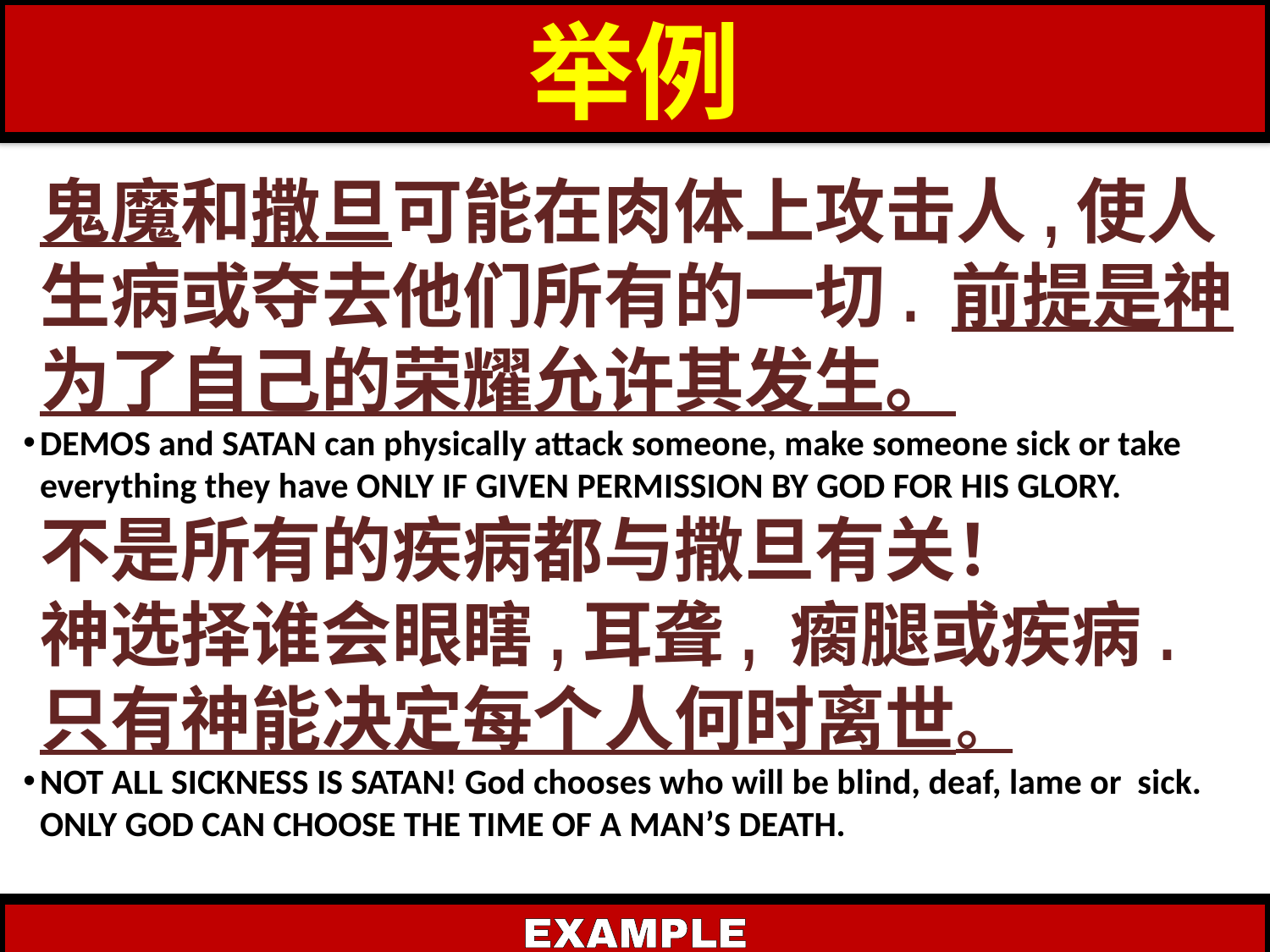

举例
鬼魔和撒旦可能在肉体上攻击人,使人生病或夺去他们所有的一切. 前提是神为了自己的荣耀允许其发生。
DEMOS and SATAN can physically attack someone, make someone sick or take everything they have ONLY IF GIVEN PERMISSION BY GOD FOR HIS GLORY.
不是所有的疾病都与撒旦有关！           神选择谁会眼瞎,耳聋, 瘸腿或疾病. 只有神能决定每个人何时离世。
NOT ALL SICKNESS IS SATAN! God chooses who will be blind, deaf, lame or  sick. ONLY GOD CAN CHOOSE THE TIME OF A MAN’S DEATH.
EXAMPLE